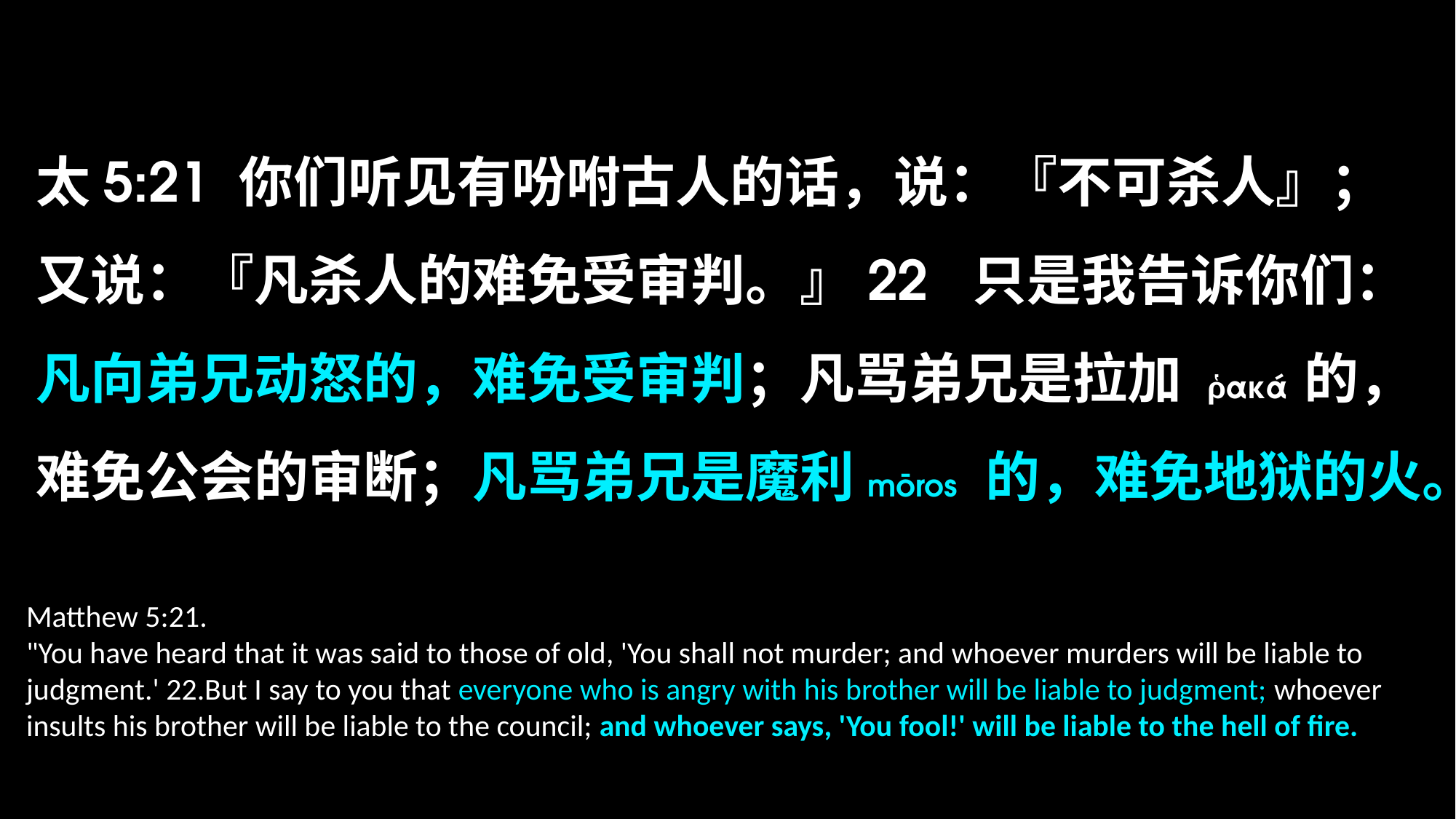

太5:21 你们听见有吩咐古人的话，说：『不可杀人』；又说：『凡杀人的难免受审判。』22  只是我告诉你们：凡向弟兄动怒的，难免受审判；凡骂弟兄是拉加 ῥακά 的，难免公会的审断；凡骂弟兄是魔利mōros 的，难免地狱的火。
Matthew 5:21.
"You have heard that it was said to those of old, 'You shall not murder; and whoever murders will be liable to judgment.' 22.But I say to you that everyone who is angry with his brother will be liable to judgment; whoever insults his brother will be liable to the council; and whoever says, 'You fool!' will be liable to the hell of fire.